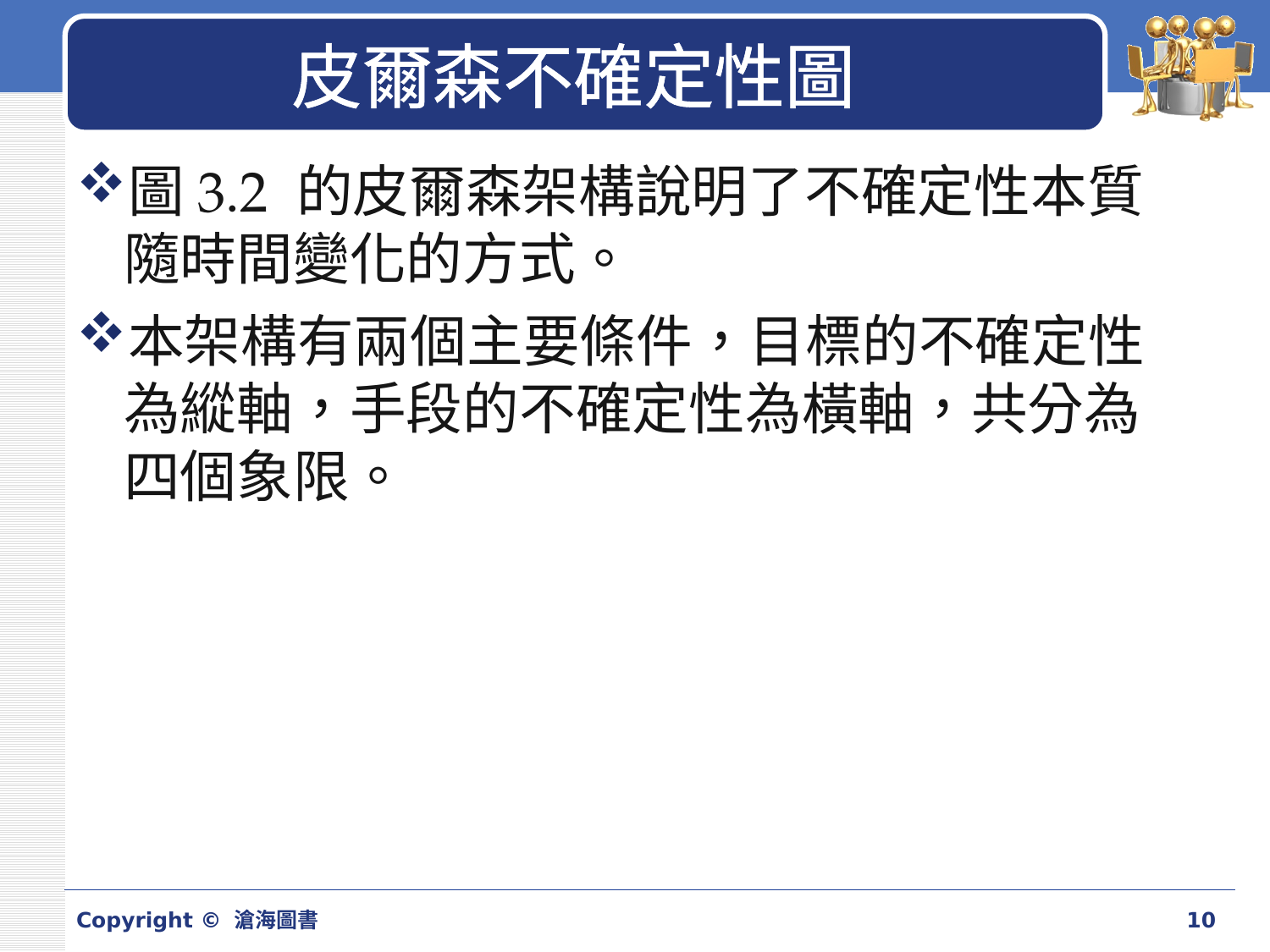

# 皮爾森不確定性圖
圖3.2 的皮爾森架構說明了不確定性本質隨時間變化的方式。
本架構有兩個主要條件，目標的不確定性為縱軸，手段的不確定性為橫軸，共分為四個象限。
Copyright © 滄海圖書
10